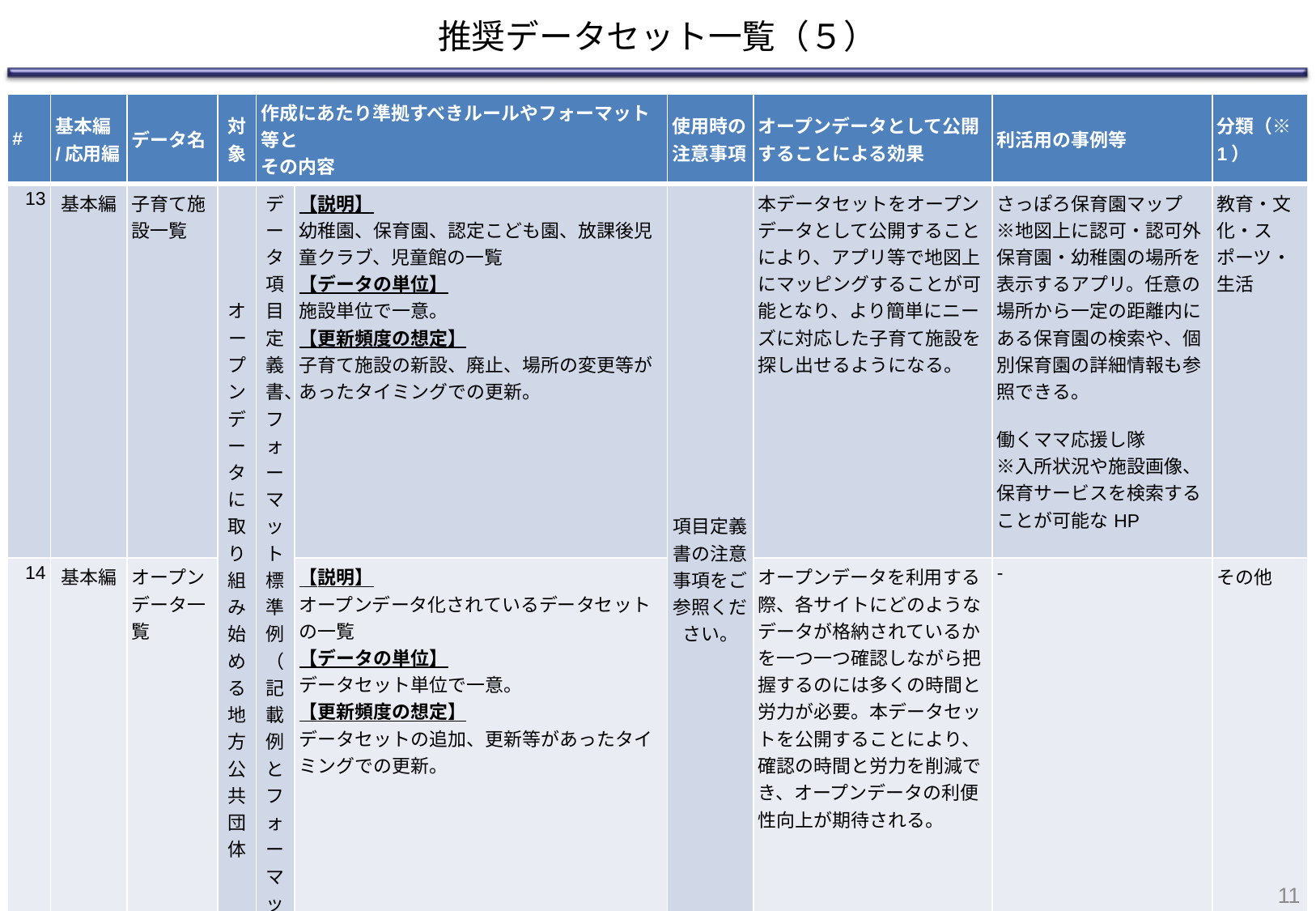

# 推奨データセット一覧（５）
| # | 基本編 /応用編 | データ名 | 対象 | 作成にあたり準拠すべきルールやフォーマット等と その内容 |  | 使用時の注意事項 | オープンデータとして公開することによる効果 | 利活用の事例等 | 分類（※1） |
| --- | --- | --- | --- | --- | --- | --- | --- | --- | --- |
| 13 | 基本編 | 子育て施設一覧 | オープンデータに取り組み始める地方公共団体 | データ項目定義書、フォーマット標準例（記載例とフォーマット） | 【説明】 幼稚園、保育園、認定こども園、放課後児童クラブ、児童館の一覧 【データの単位】 施設単位で一意。 【更新頻度の想定】 子育て施設の新設、廃止、場所の変更等があったタイミングでの更新。 | 項目定義書の注意事項をご参照ください。 | 本データセットをオープンデータとして公開することにより、アプリ等で地図上にマッピングすることが可能となり、より簡単にニーズに対応した子育て施設を探し出せるようになる。 | さっぽろ保育園マップ ※地図上に認可・認可外保育園・幼稚園の場所を表示するアプリ。任意の場所から一定の距離内にある保育園の検索や、個別保育園の詳細情報も参照できる。 働くママ応援し隊 ※入所状況や施設画像、保育サービスを検索することが可能なHP | 教育・文化・スポーツ・生活 |
| 14 | 基本編 | オープンデータ一覧 |  |  | 【説明】 オープンデータ化されているデータセットの一覧 【データの単位】 データセット単位で一意。 【更新頻度の想定】 データセットの追加、更新等があったタイミングでの更新。 |  | オープンデータを利用する際、各サイトにどのようなデータが格納されているかを一つ一つ確認しながら把握するのには多くの時間と労力が必要。本データセットを公開することにより、確認の時間と労力を削減でき、オープンデータの利便性向上が期待される。 | - | その他 |
11